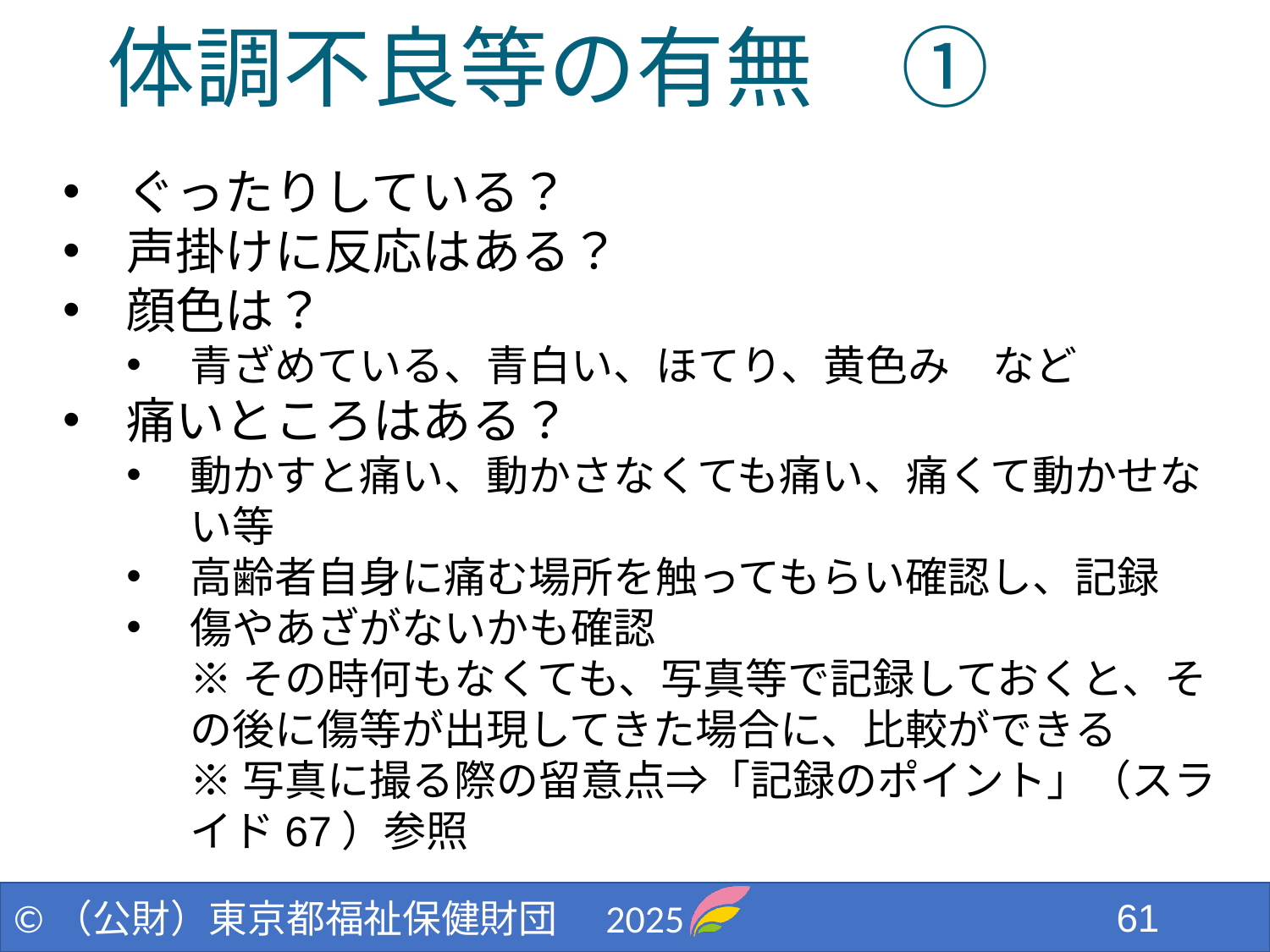

体調不良等の有無　①
ぐったりしている？
声掛けに反応はある？
顔色は？
青ざめている、青白い、ほてり、黄色み　など
痛いところはある？
動かすと痛い、動かさなくても痛い、痛くて動かせない等
高齢者自身に痛む場所を触ってもらい確認し、記録
傷やあざがないかも確認
※その時何もなくても、写真等で記録しておくと、その後に傷等が出現してきた場合に、比較ができる
※写真に撮る際の留意点⇒「記録のポイント」（スライド67）参照